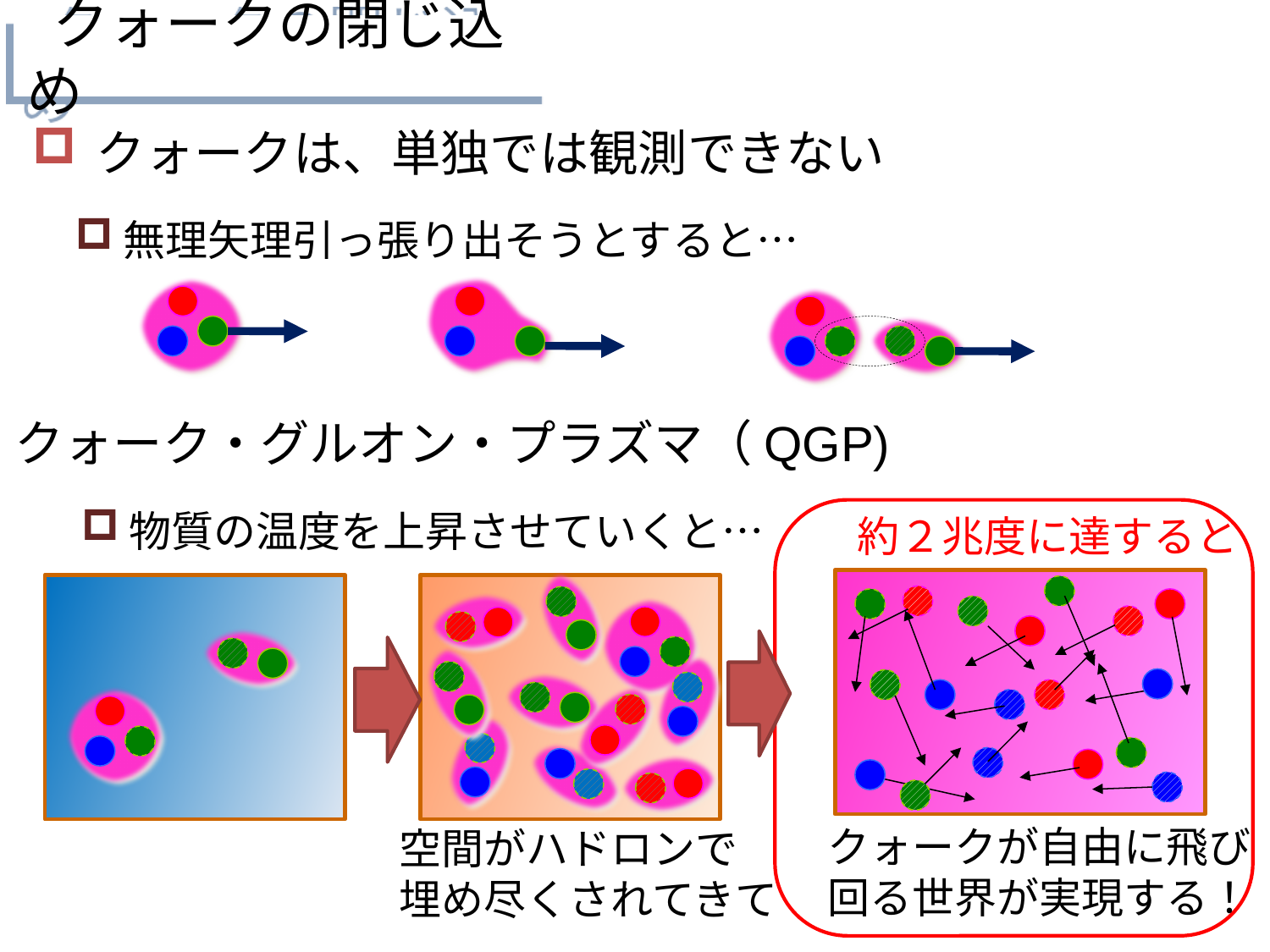

# クォークの閉じ込め
クォークは、単独では観測できない
無理矢理引っ張り出そうとすると…

クォーク・グルオン・プラズマ（QGP)
物質の温度を上昇させていくと…

約２兆度に達すると

クォークが自由に飛び回る世界が実現する！

空間がハドロンで
埋め尽くされてきて